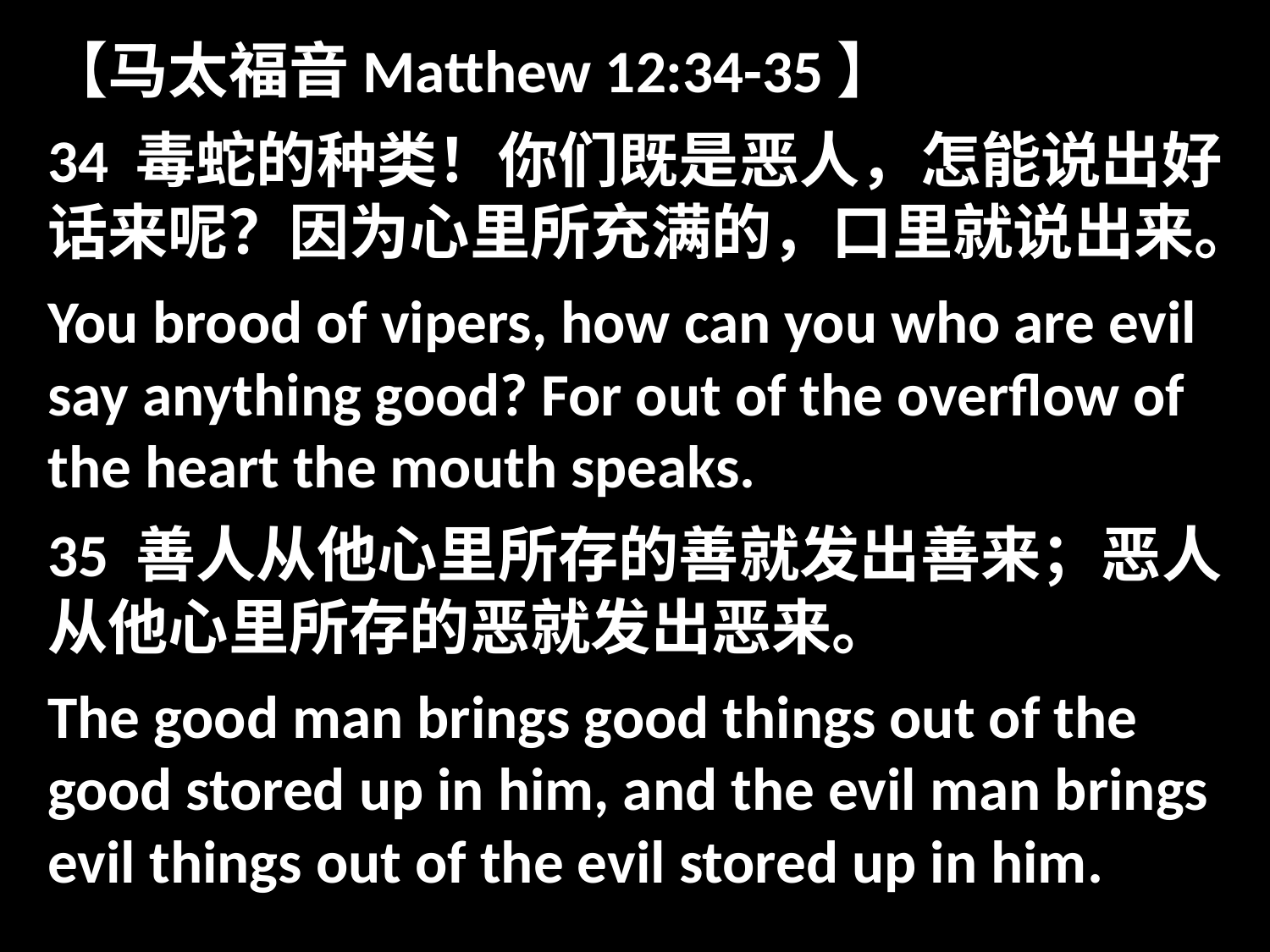

【马太福音Matthew 12:34-35】
34 毒蛇的种类！你们既是恶人，怎能说出好话来呢？因为心里所充满的，口里就说出来。
You brood of vipers, how can you who are evil say anything good? For out of the overflow of the heart the mouth speaks.
35 善人从他心里所存的善就发出善来；恶人从他心里所存的恶就发出恶来。
The good man brings good things out of the good stored up in him, and the evil man brings evil things out of the evil stored up in him.